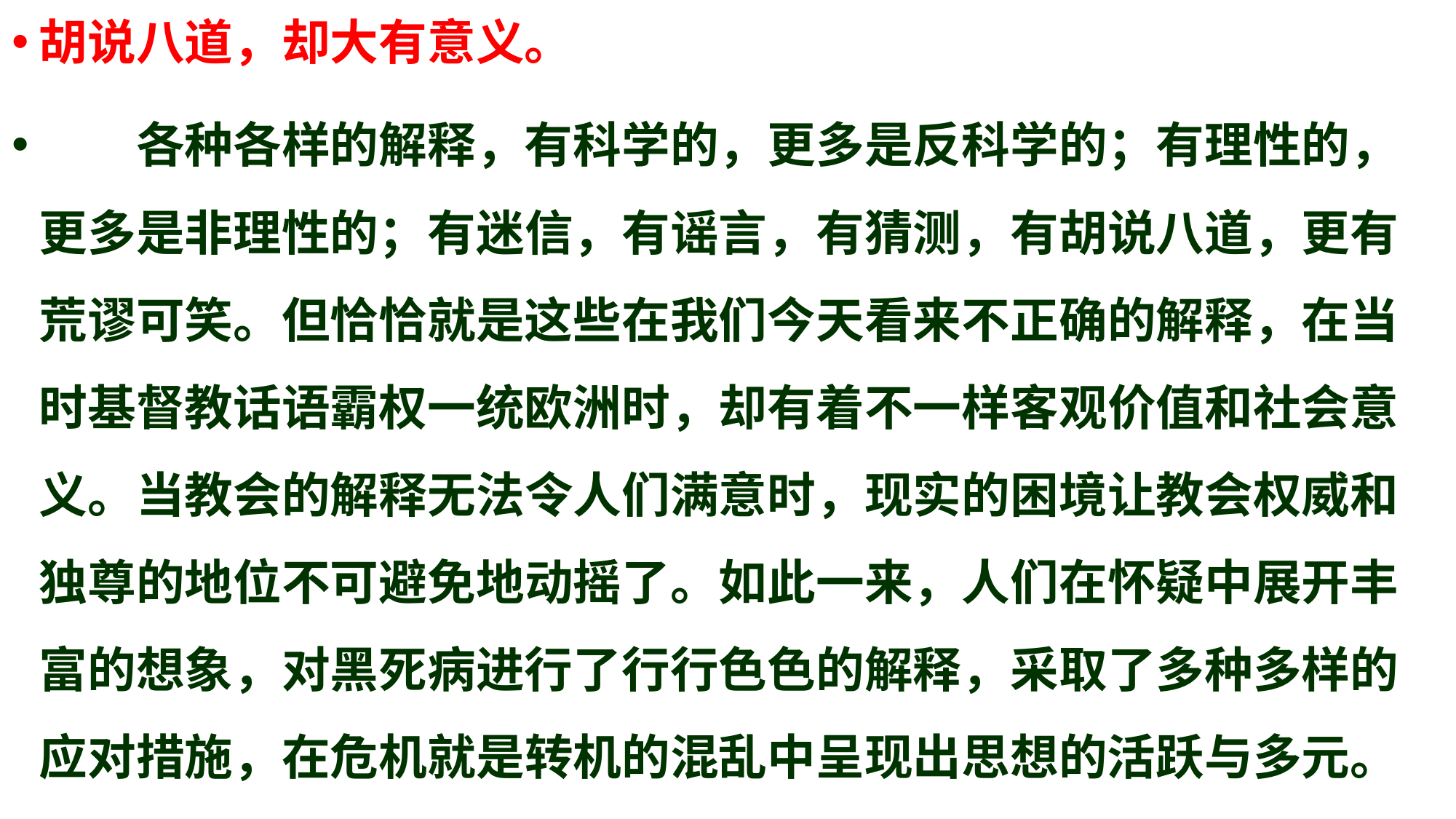

胡说八道，却大有意义。
　　各种各样的解释，有科学的，更多是反科学的；有理性的，更多是非理性的；有迷信，有谣言，有猜测，有胡说八道，更有荒谬可笑。但恰恰就是这些在我们今天看来不正确的解释，在当时基督教话语霸权一统欧洲时，却有着不一样客观价值和社会意义。当教会的解释无法令人们满意时，现实的困境让教会权威和独尊的地位不可避免地动摇了。如此一来，人们在怀疑中展开丰富的想象，对黑死病进行了行行色色的解释，采取了多种多样的应对措施，在危机就是转机的混乱中呈现出思想的活跃与多元。
#